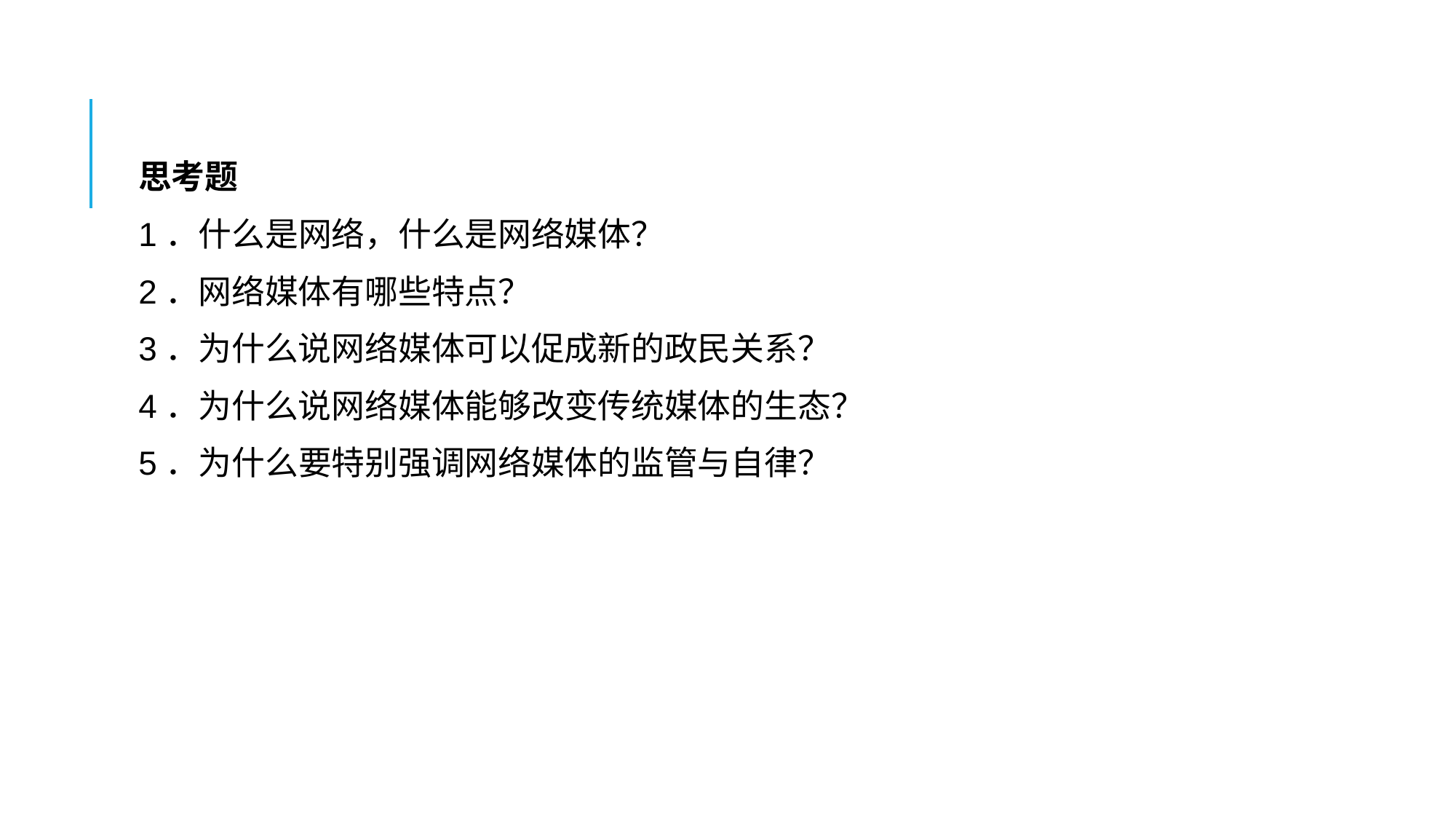

#
思考题
1．什么是网络，什么是网络媒体？
2．网络媒体有哪些特点？
3．为什么说网络媒体可以促成新的政民关系？
4．为什么说网络媒体能够改变传统媒体的生态？
5．为什么要特别强调网络媒体的监管与自律？